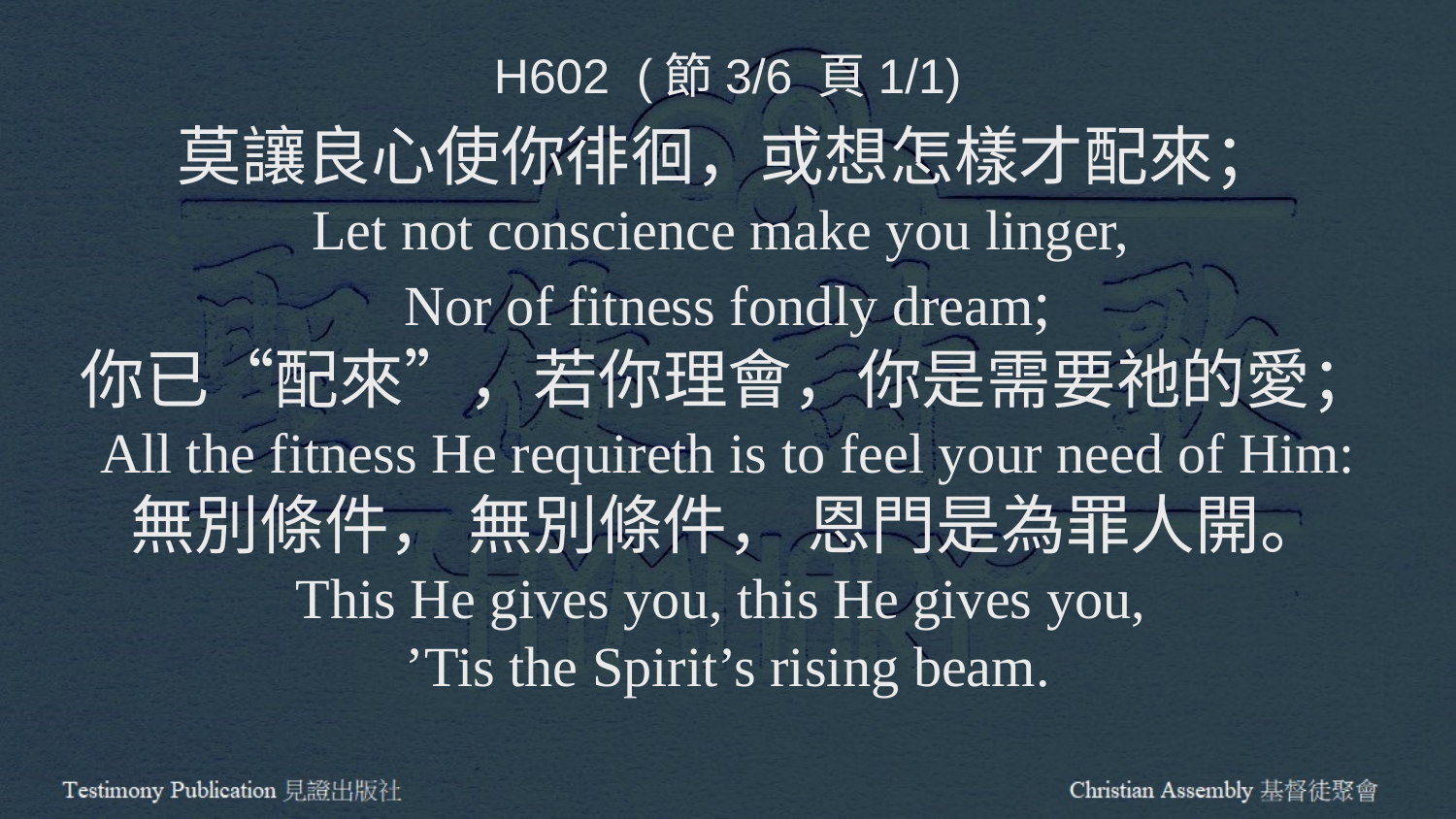

H602  (節3/6 頁1/1)
莫讓良心使你徘徊，或想怎樣才配來；
Let not conscience make you linger,
Nor of fitness fondly dream;
你已“配來”，若你理會，你是需要祂的愛；
All the fitness He requireth is to feel your need of Him:
無別條件， 無別條件， 恩門是為罪人開。
This He gives you, this He gives you,
’Tis the Spirit’s rising beam.